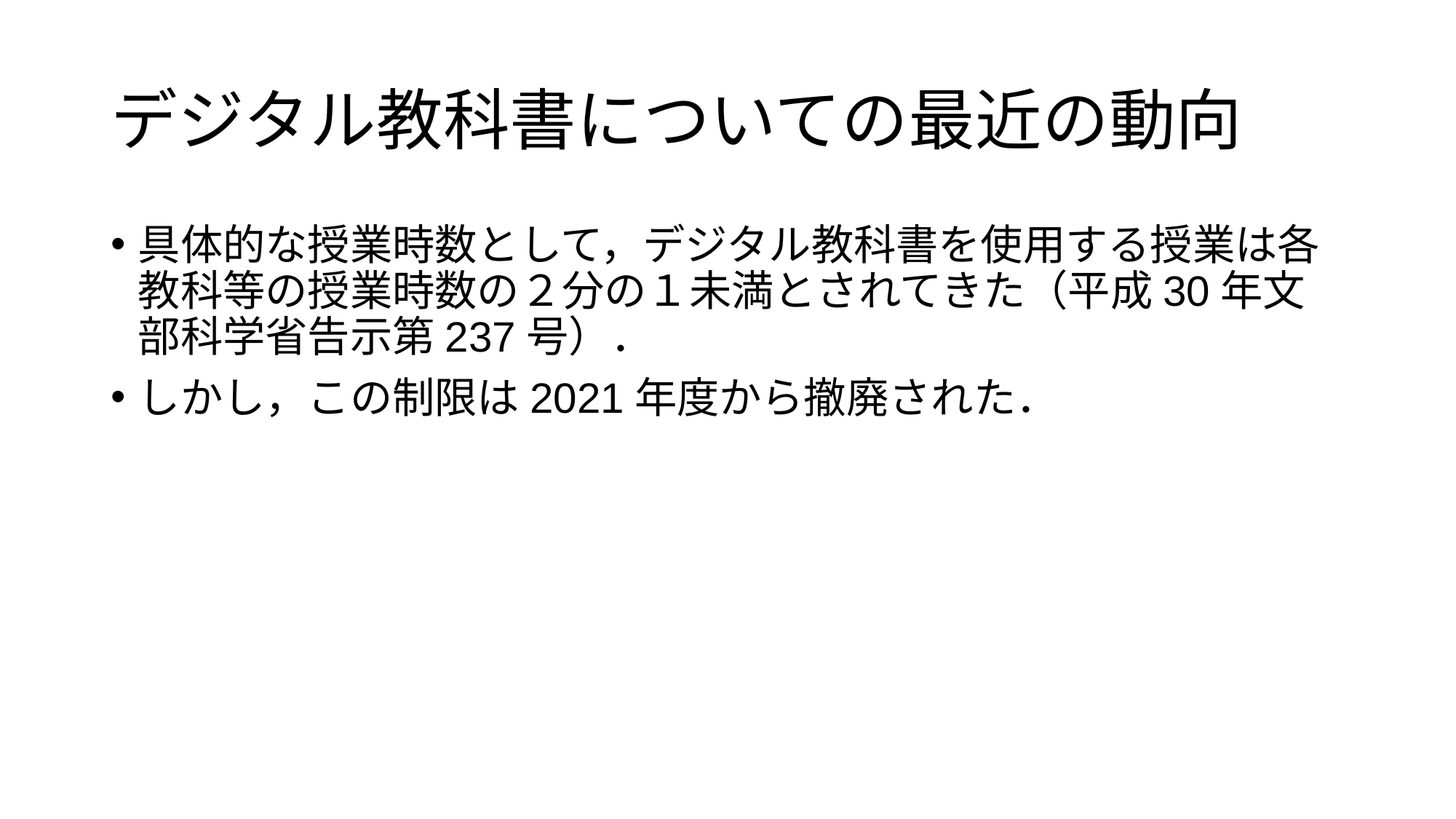

# デジタル教科書についての最近の動向
具体的な授業時数として，デジタル教科書を使用する授業は各教科等の授業時数の２分の１未満とされてきた（平成30年文部科学省告示第237号）．
しかし，この制限は2021年度から撤廃された．